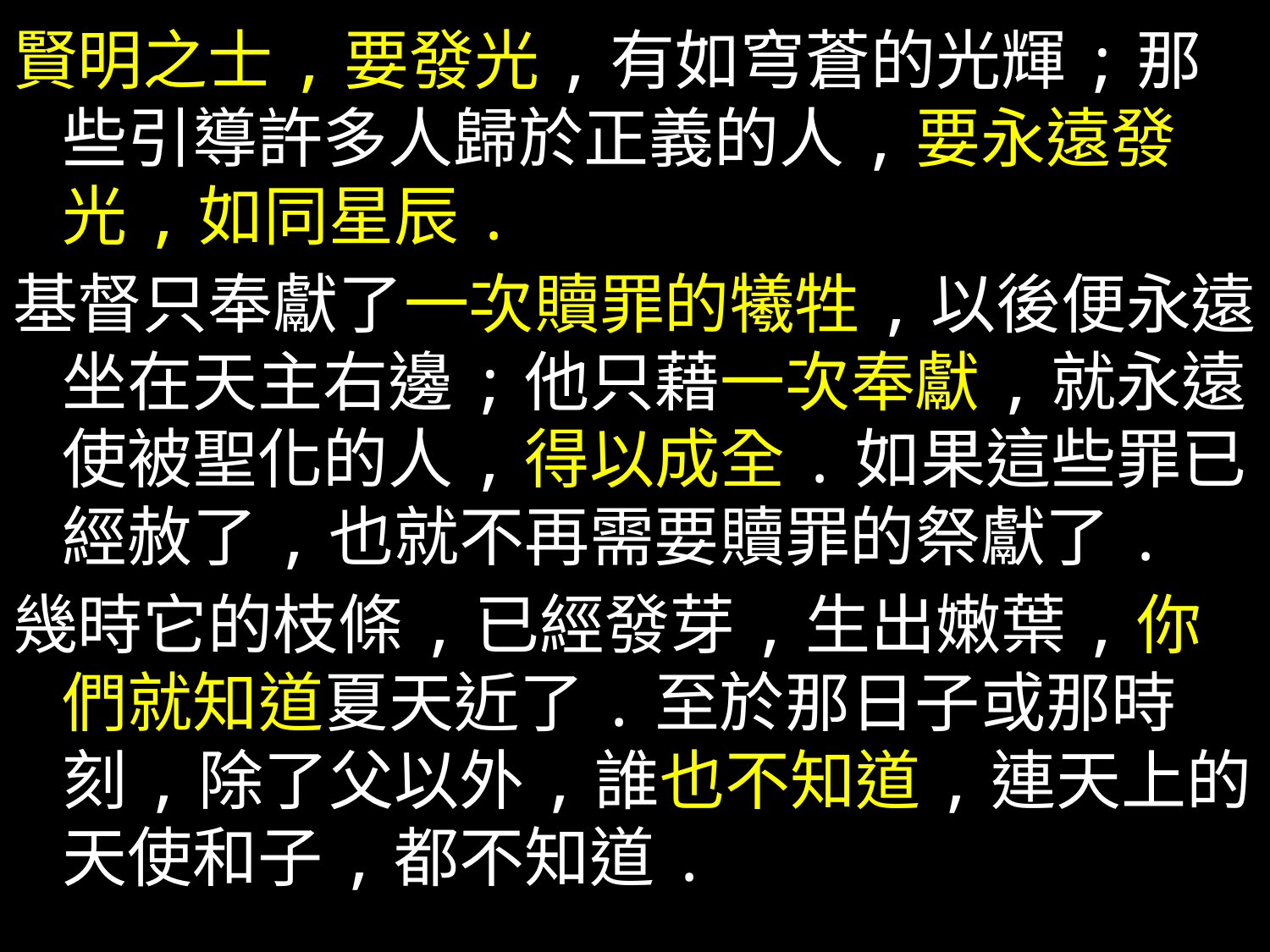

賢明之士,要發光,有如穹蒼的光輝;那些引導許多人歸於正義的人,要永遠發光,如同星辰.
基督只奉獻了一次贖罪的犧牲,以後便永遠坐在天主右邊;他只藉一次奉獻,就永遠使被聖化的人,得以成全.如果這些罪已經赦了,也就不再需要贖罪的祭獻了.
幾時它的枝條,已經發芽,生出嫩葉,你們就知道夏天近了.至於那日子或那時刻,除了父以外,誰也不知道,連天上的天使和子,都不知道.